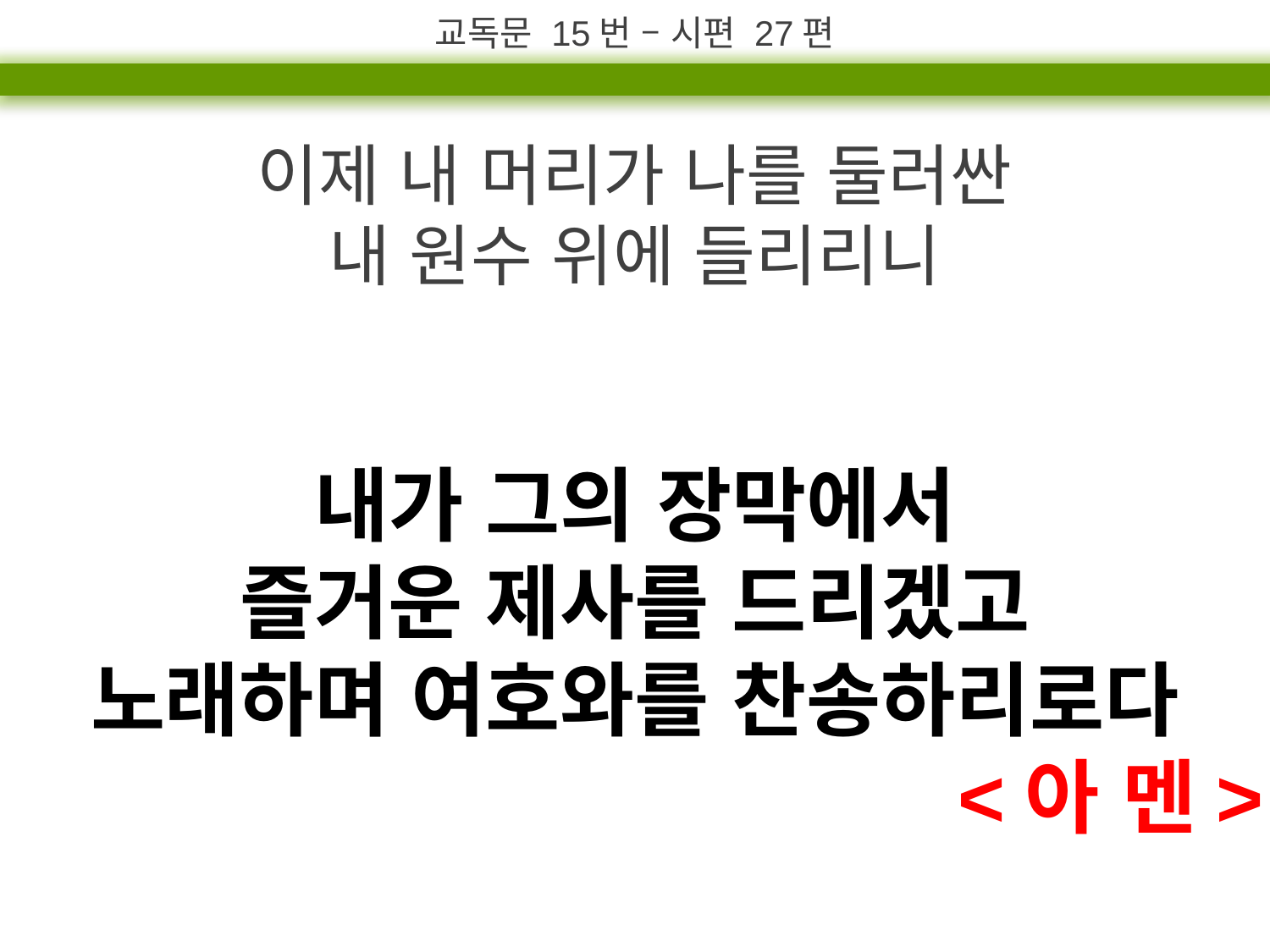

교독문 15번 – 시편 27편

이제 내 머리가 나를 둘러싼
내 원수 위에 들리리니
내가 그의 장막에서
즐거운 제사를 드리겠고
노래하며 여호와를 찬송하리로다
<아 멘>